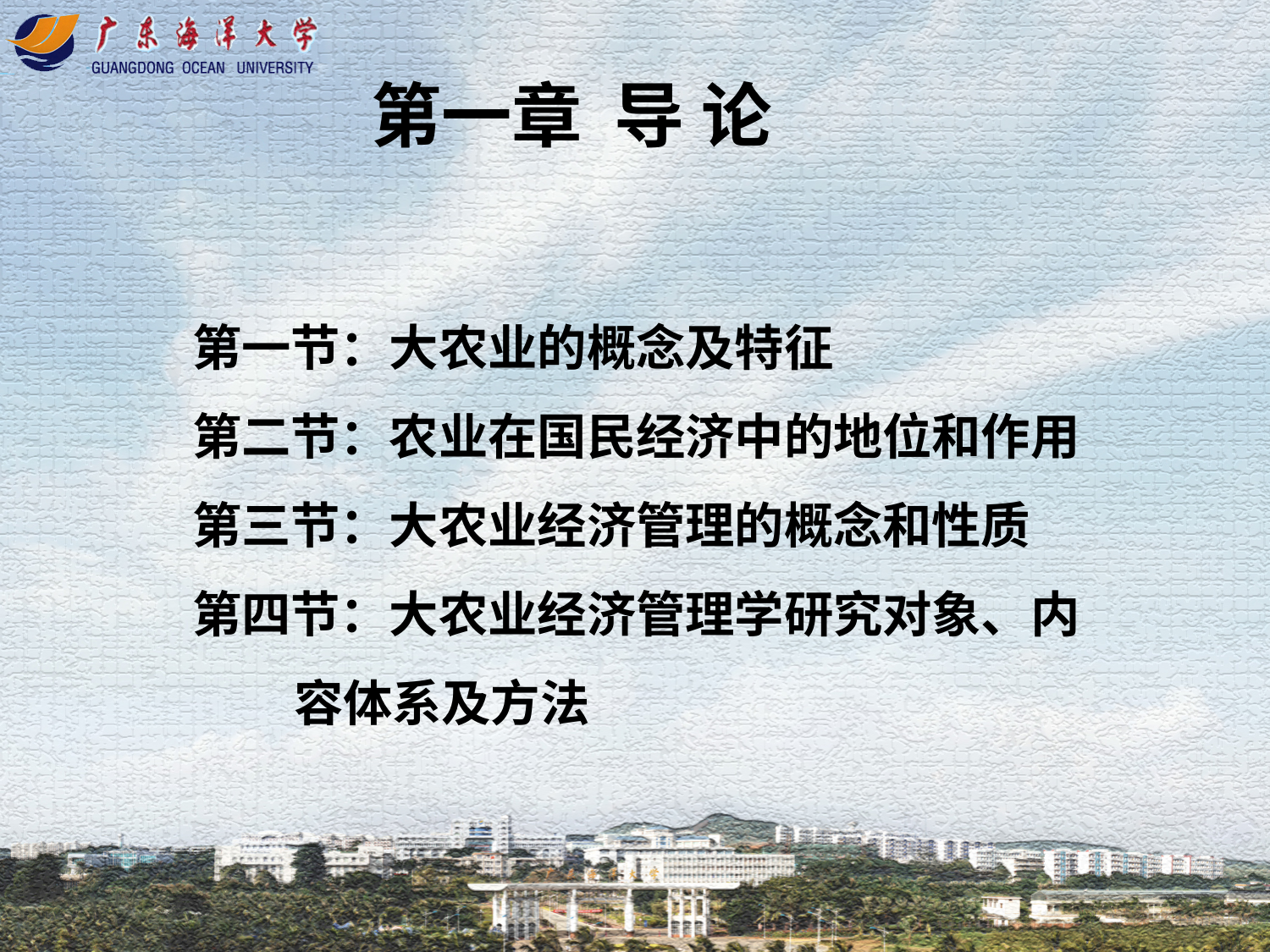

# 第一章  导 论

第一节：大农业的概念及特征
第二节：农业在国民经济中的地位和作用
第三节：大农业经济管理的概念和性质
第四节：大农业经济管理学研究对象、内
        容体系及方法